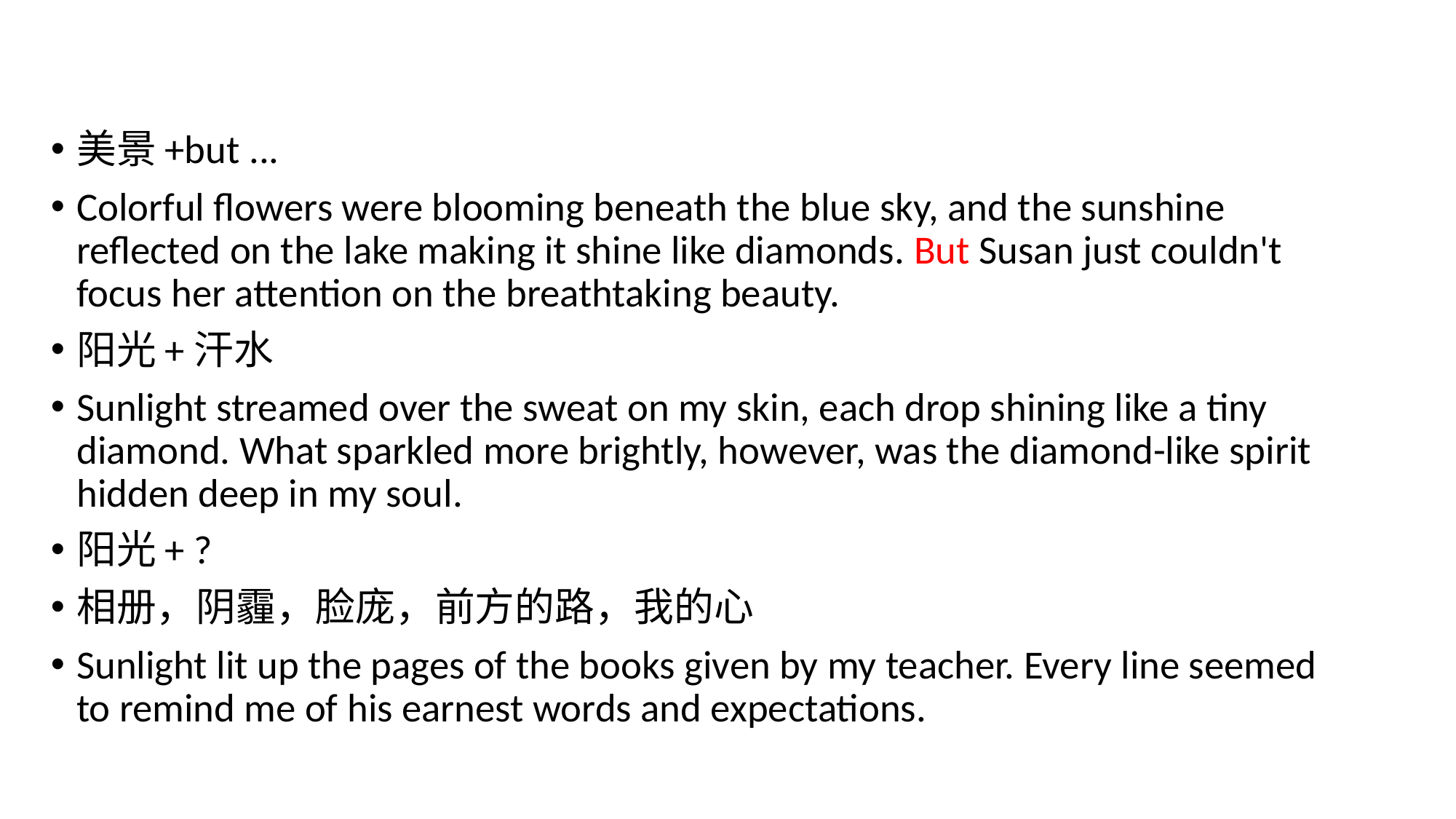

美景+but ...
Colorful flowers were blooming beneath the blue sky, and the sunshine reflected on the lake making it shine like diamonds. But Susan just couldn't focus her attention on the breathtaking beauty.
阳光+汗水
Sunlight streamed over the sweat on my skin, each drop shining like a tiny diamond. What sparkled more brightly, however, was the diamond-like spirit hidden deep in my soul.
阳光+ ?
相册，阴霾，脸庞，前方的路，我的心
Sunlight lit up the pages of the books given by my teacher. Every line seemed to remind me of his earnest words and expectations.